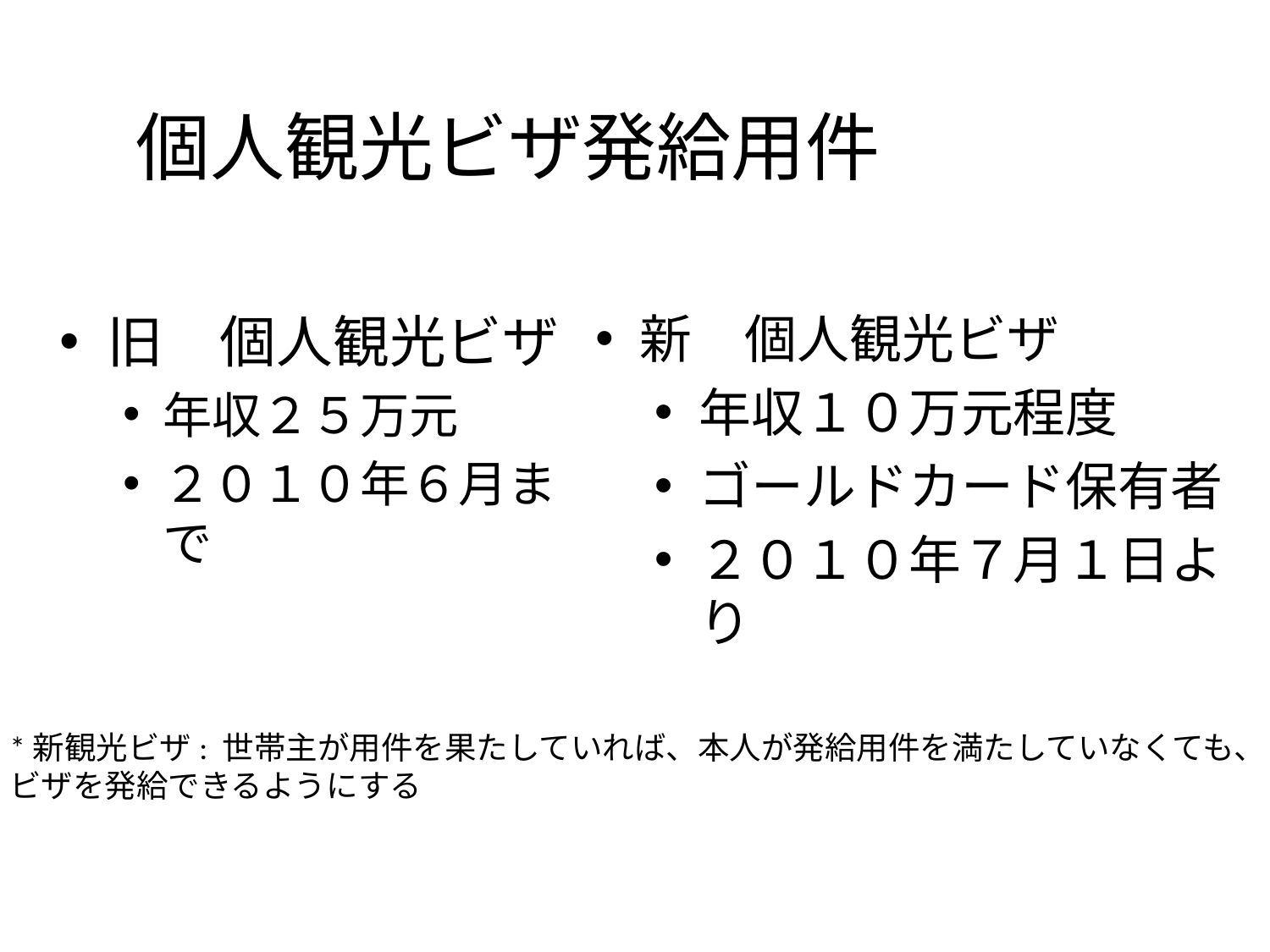

# 個人観光ビザ発給用件
旧　個人観光ビザ
年収２５万元
２０１０年６月まで

新　個人観光ビザ
年収１０万元程度
ゴールドカード保有者
２０１０年７月１日より

*新観光ビザ: 世帯主が用件を果たしていれば、本人が発給用件を満たしていなくても、
ビザを発給できるようにする